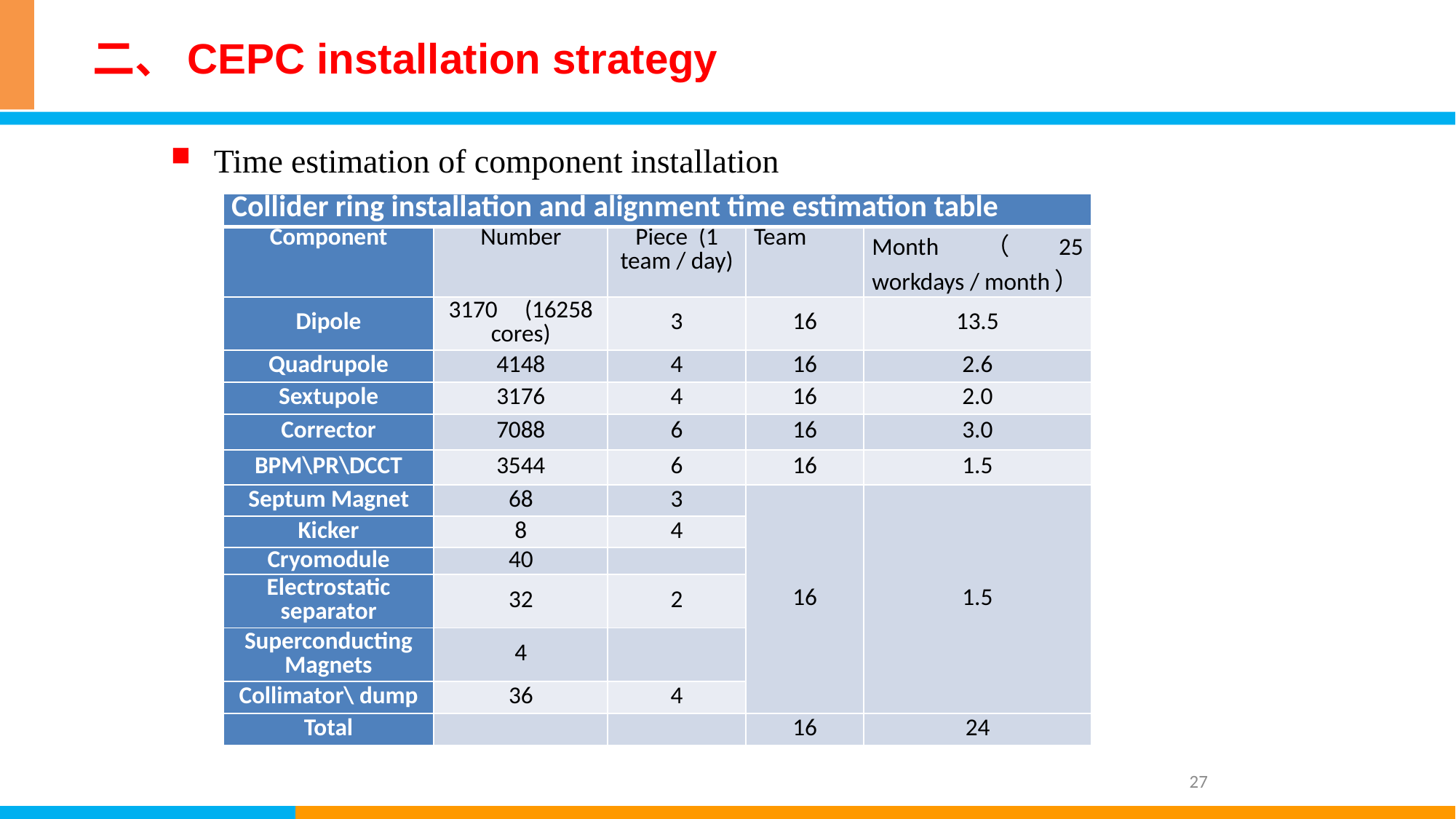

# 二、CEPC installation strategy
Time estimation of component installation
| Collider ring installation and alignment time estimation table |  |  |  |  |
| --- | --- | --- | --- | --- |
| Component | Number | Piece (1 team / day) | Team | Month（25 workdays / month） |
| Dipole | 3170 (16258 cores) | 3 | 16 | 13.5 |
| Quadrupole | 4148 | 4 | 16 | 2.6 |
| Sextupole | 3176 | 4 | 16 | 2.0 |
| Corrector | 7088 | 6 | 16 | 3.0 |
| BPM\PR\DCCT | 3544 | 6 | 16 | 1.5 |
| Septum Magnet | 68 | 3 | 16 | 1.5 |
| Kicker | 8 | 4 |  |  |
| Cryomodule | 40 |  |  |  |
| Electrostatic separator | 32 | 2 |  |  |
| Superconducting Magnets | 4 |  |  |  |
| Collimator\ dump | 36 | 4 |  |  |
| Total |  |  | 16 | 24 |
27